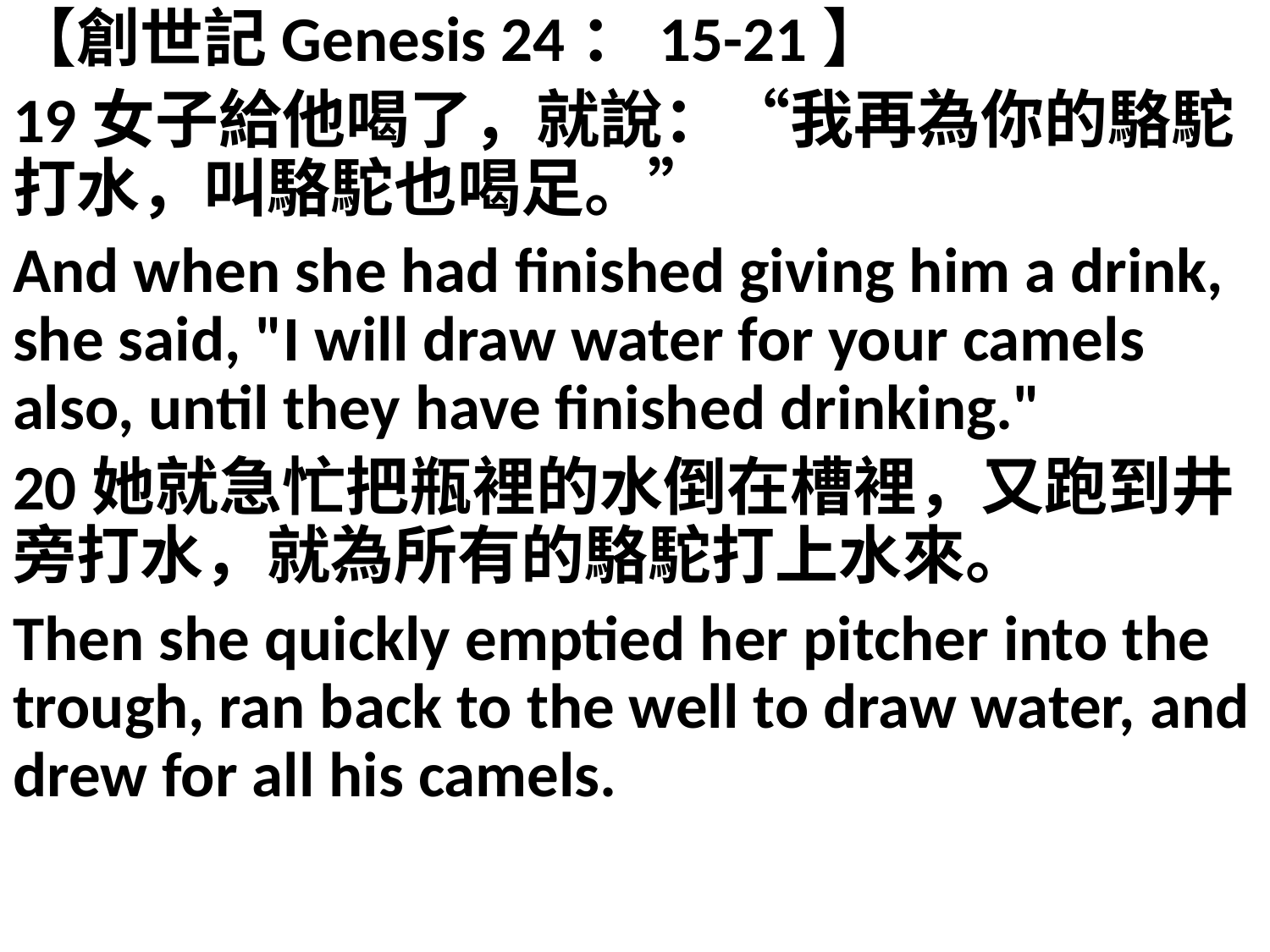

【創世記Genesis 24：15-21】
19女子給他喝了，就說：“我再為你的駱駝打水，叫駱駝也喝足。”
And when she had finished giving him a drink, she said, "I will draw water for your camels also, until they have finished drinking."
20她就急忙把瓶裡的水倒在槽裡，又跑到井旁打水，就為所有的駱駝打上水來。
Then she quickly emptied her pitcher into the trough, ran back to the well to draw water, and drew for all his camels.